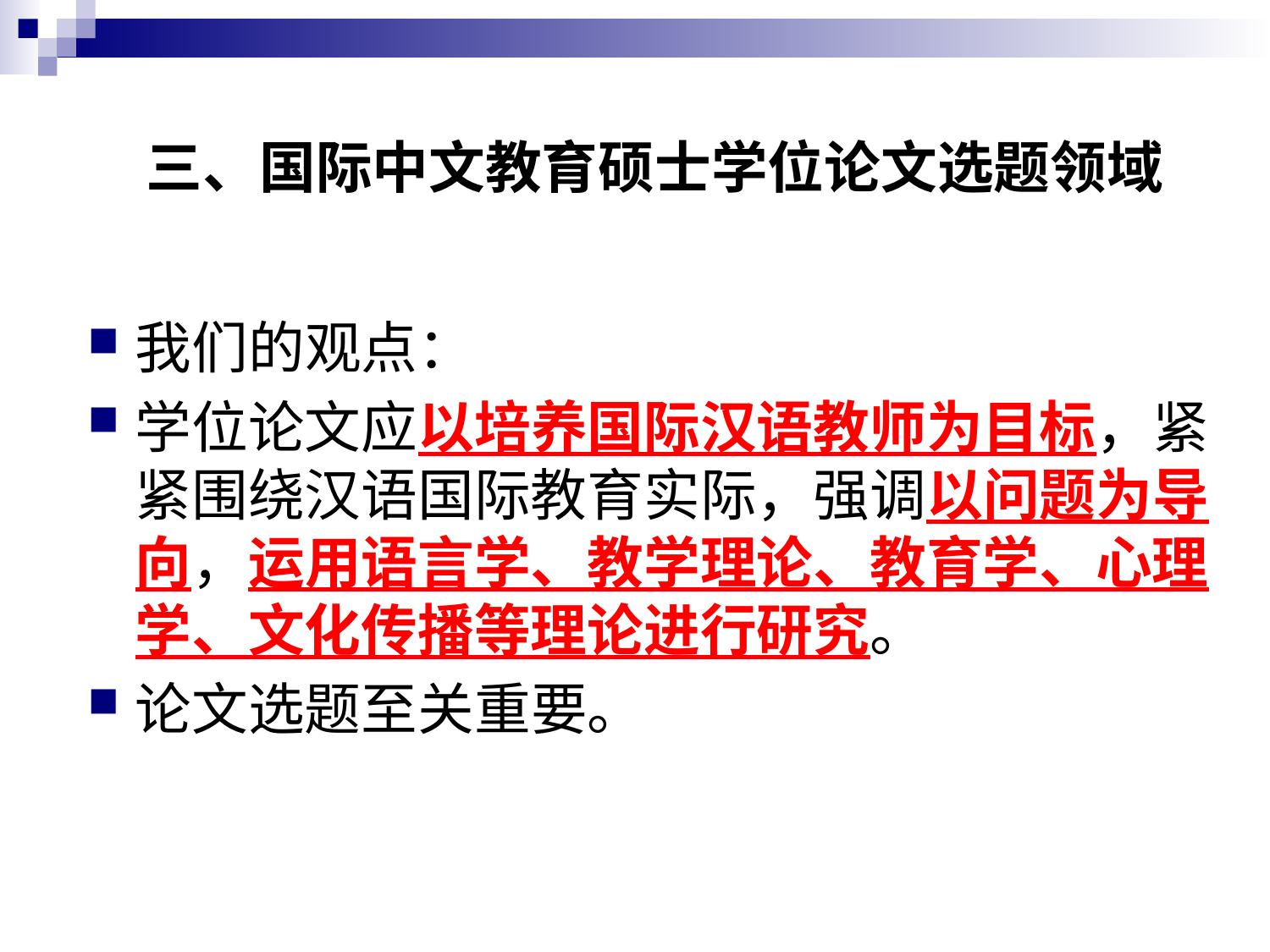

三、国际中文教育硕士学位论文选题领域
我们的观点：
学位论文应以培养国际汉语教师为目标，紧紧围绕汉语国际教育实际，强调以问题为导向，运用语言学、教学理论、教育学、心理学、文化传播等理论进行研究。
论文选题至关重要。